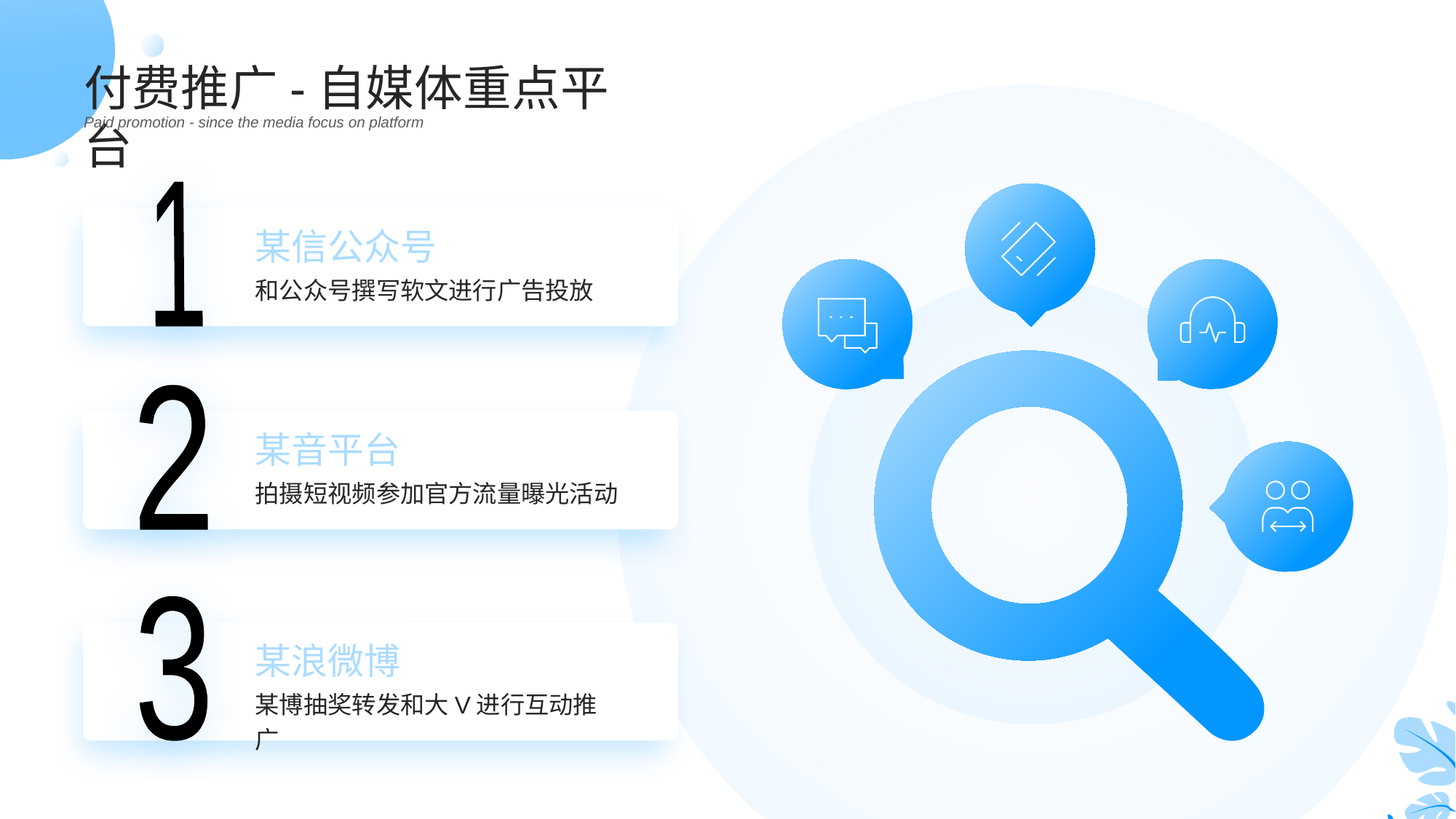

付费推广-自媒体重点平台

Paid promotion - since the media focus on platform
1

某信公众号

和公众号撰写软文进行广告投放

2

某音平台

拍摄短视频参加官方流量曝光活动

3

某浪微博
某博抽奖转发和大V进行互动推广